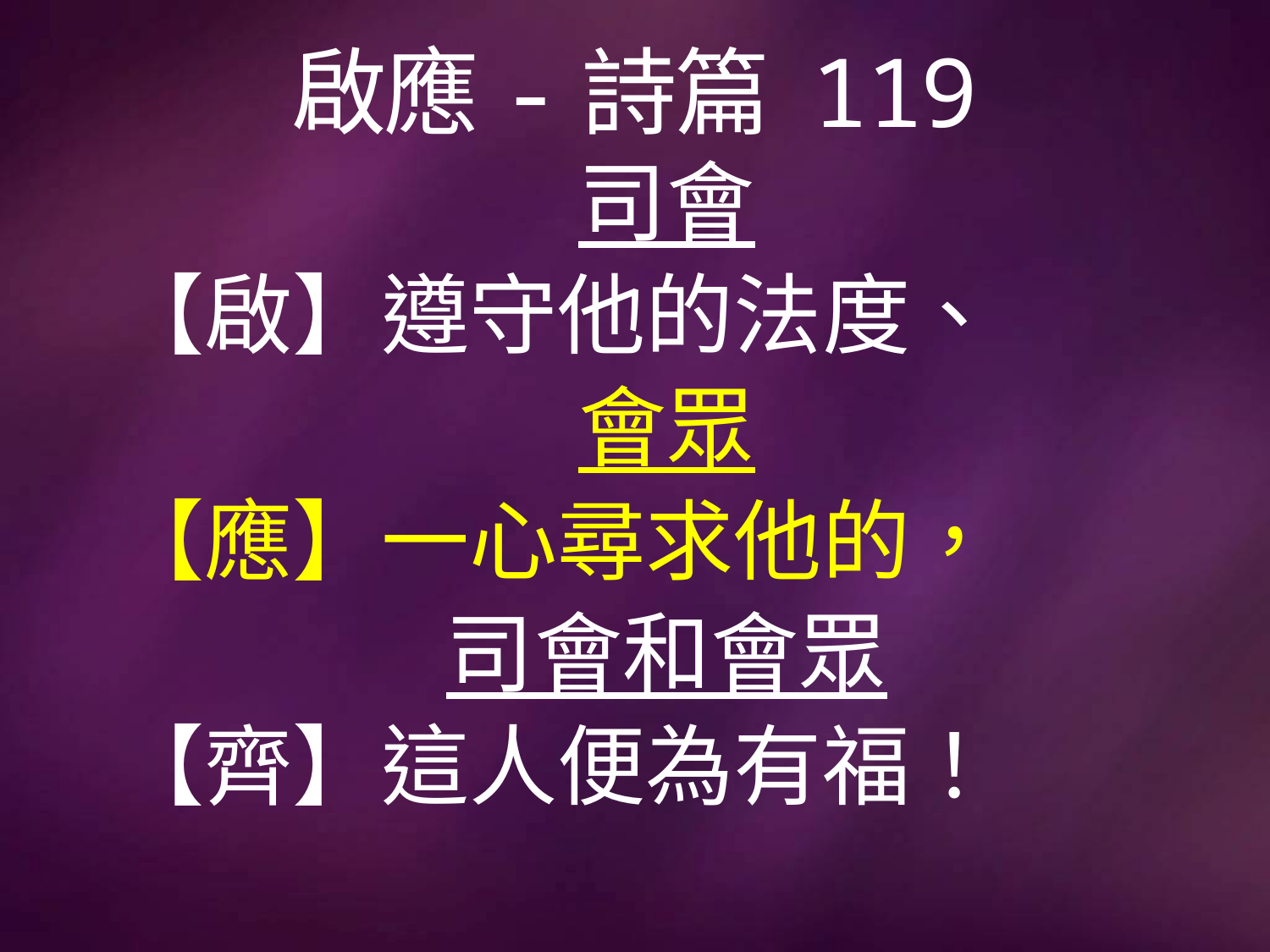

# 啟應-詩篇 119
司會
【啟】遵守他的法度、
會眾
【應】一心尋求他的，
司會和會眾
【齊】這人便為有福！